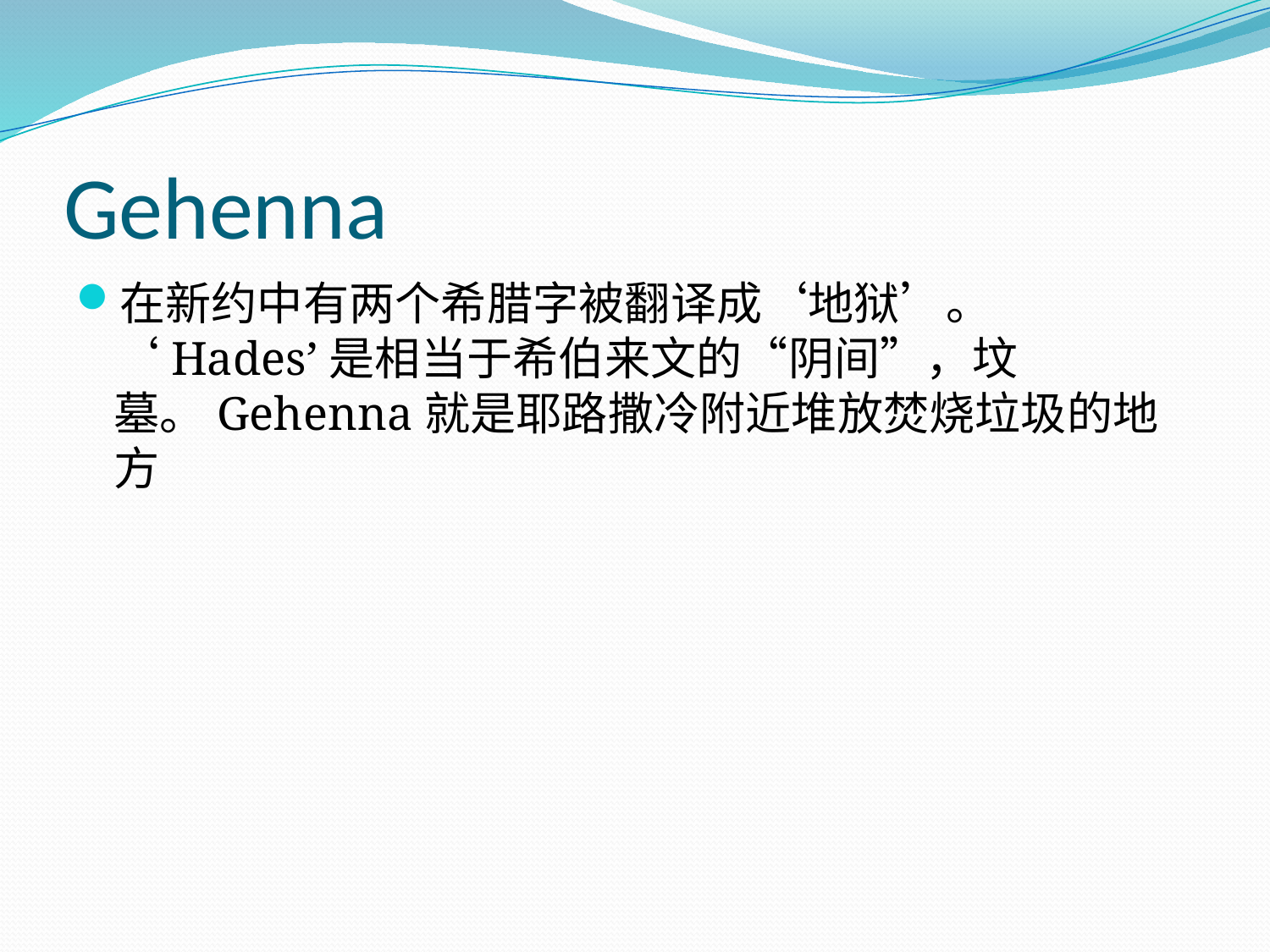

# Gehenna
在新约中有两个希腊字被翻译成‘地狱’。  ‘Hades’是相当于希伯来文的“阴间”，坟墓。Gehenna就是耶路撒冷附近堆放焚烧垃圾的地方